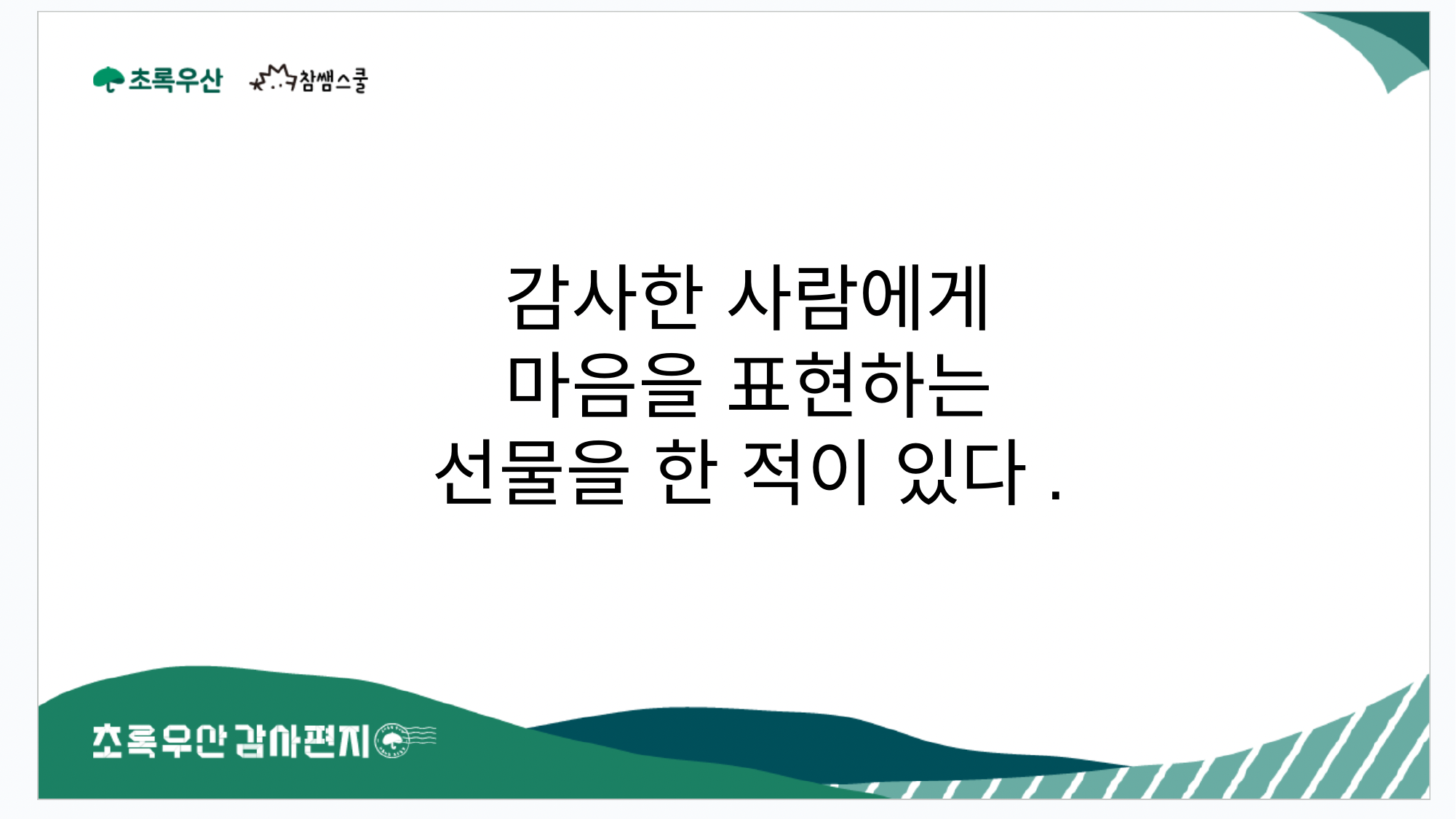

감사한 사람에게
마음을 표현하는
선물을 한 적이 있다.